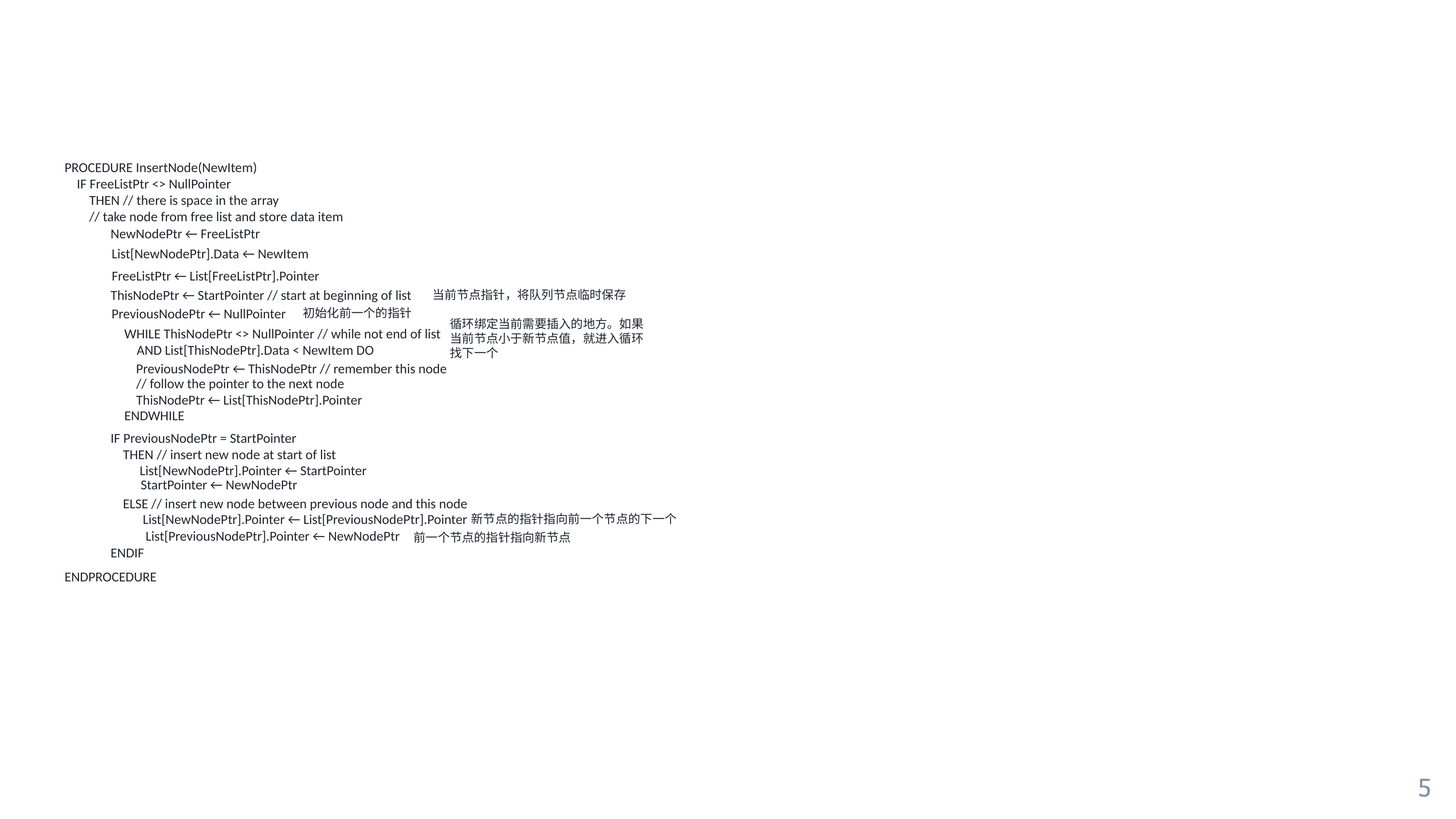

PROCEDURE InsertNode(NewItem)
    IF FreeListPtr <> NullPointer
        THEN // there is space in the array
        // take node from free list and store data item

ENDPROCEDURE
NewNodePtr ← FreeListPtr
List[NewNodePtr].Data ← NewItem
FreeListPtr ← List[FreeListPtr].Pointer
ThisNodePtr ← StartPointer // start at beginning of list
当前节点指针，将队列节点临时保存
PreviousNodePtr ← NullPointer
初始化前一个的指针
循环绑定当前需要插入的地方。如果当前节点小于新节点值，就进入循环找下一个

WHILE ThisNodePtr <> NullPointer // while not end of list
    AND List[ThisNodePtr].Data < NewItem DO

ENDWHILE

PreviousNodePtr ← ThisNodePtr // remember this node
// follow the pointer to the next node
ThisNodePtr ← List[ThisNodePtr].Pointer
IF PreviousNodePtr = StartPointer
    THEN // insert new node at start of list

    ELSE // insert new node between previous node and this node

ENDIF
List[NewNodePtr].Pointer ← StartPointer
StartPointer ← NewNodePtr
 List[NewNodePtr].Pointer ← List[PreviousNodePtr].Pointer
新节点的指针指向前一个节点的下一个

List[PreviousNodePtr].Pointer ← NewNodePtr
前一个节点的指针指向新节点